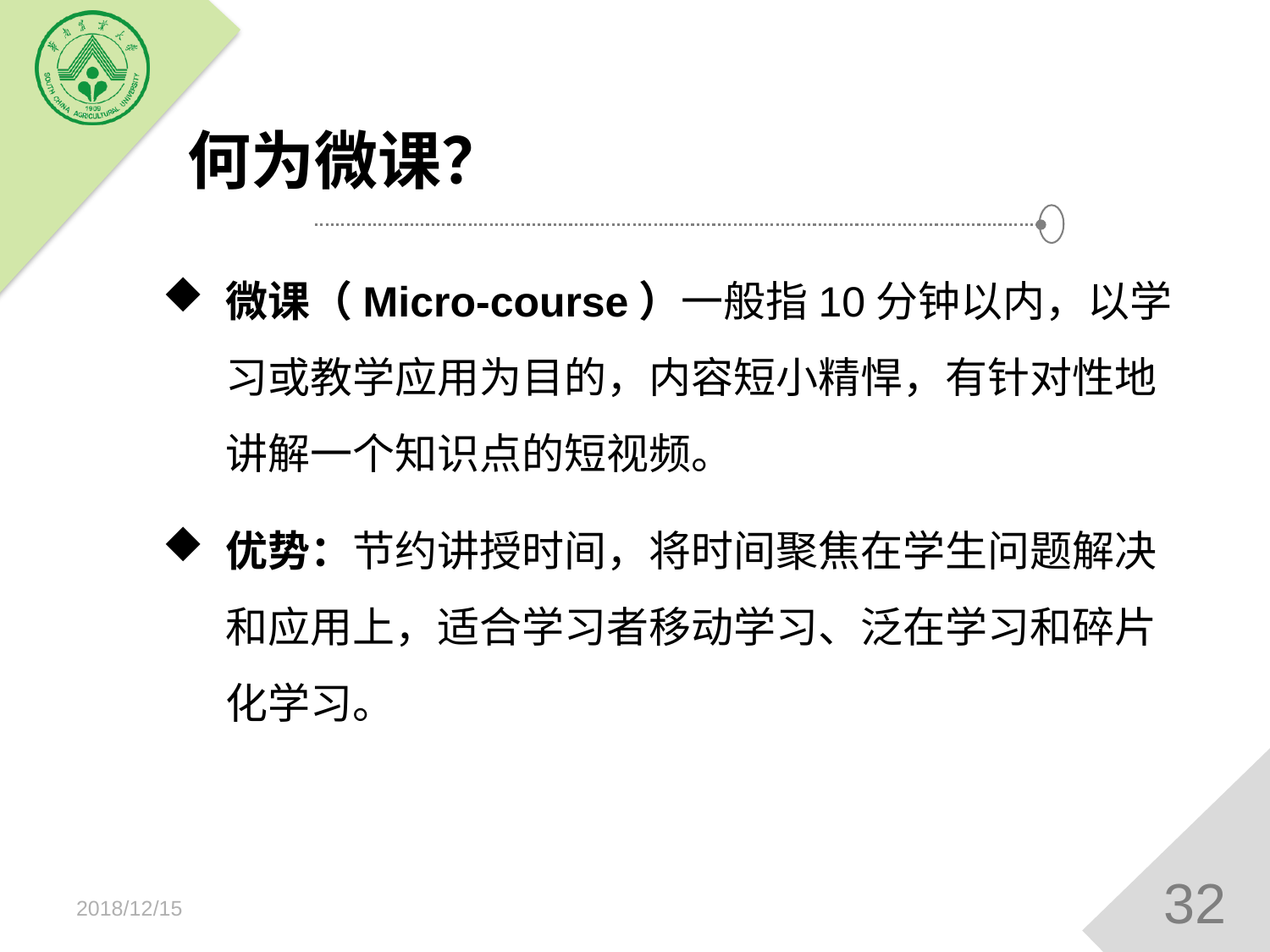

# 何为微课？
微课（Micro-course）一般指10分钟以内，以学习或教学应用为目的，内容短小精悍，有针对性地讲解一个知识点的短视频。
优势：节约讲授时间，将时间聚焦在学生问题解决和应用上，适合学习者移动学习、泛在学习和碎片化学习。
32
2018/12/15